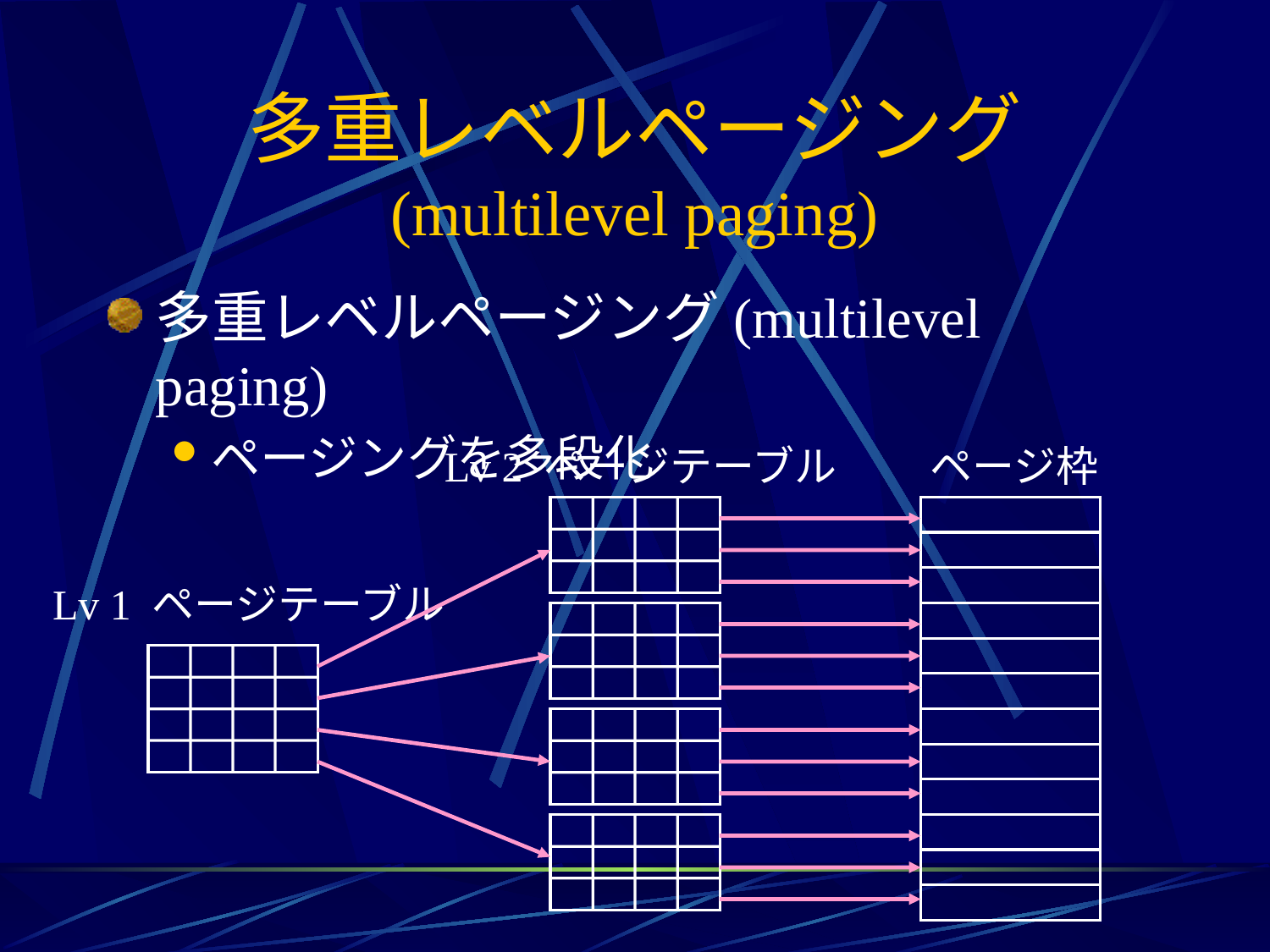

# 多重レベルページング (multilevel paging)
多重レベルページング(multilevel paging)
ページングを多段化
Lv 2 ページテーブル

ページ枠

Lv 1 ページテーブル